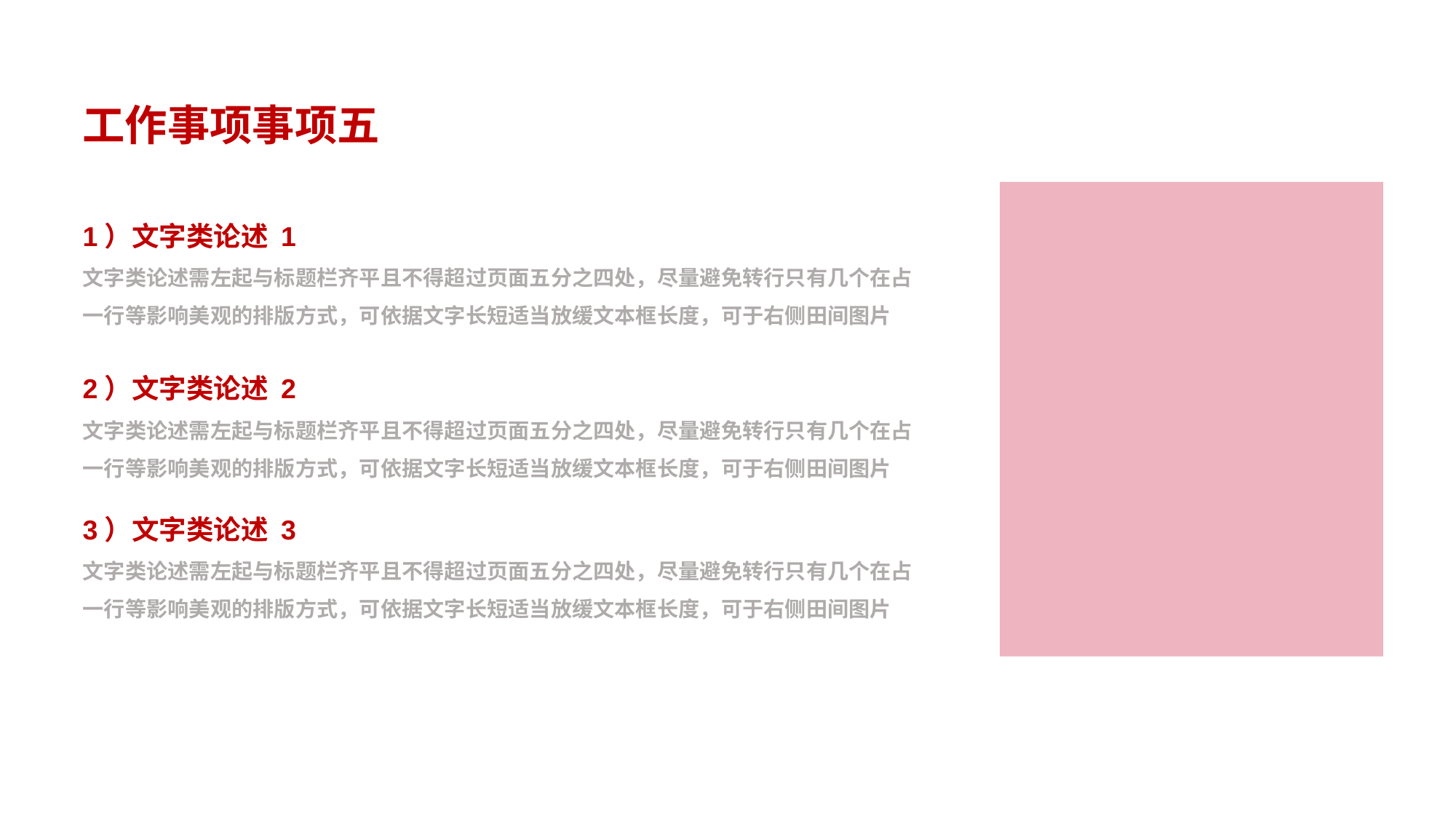

工作事项事项五

1）文字类论述 1
文字类论述需左起与标题栏齐平且不得超过页面五分之四处，尽量避免转行只有几个在占一行等影响美观的排版方式，可依据文字长短适当放缓文本框长度，可于右侧田间图片

2）文字类论述 2
文字类论述需左起与标题栏齐平且不得超过页面五分之四处，尽量避免转行只有几个在占一行等影响美观的排版方式，可依据文字长短适当放缓文本框长度，可于右侧田间图片

3）文字类论述 3
文字类论述需左起与标题栏齐平且不得超过页面五分之四处，尽量避免转行只有几个在占一行等影响美观的排版方式，可依据文字长短适当放缓文本框长度，可于右侧田间图片